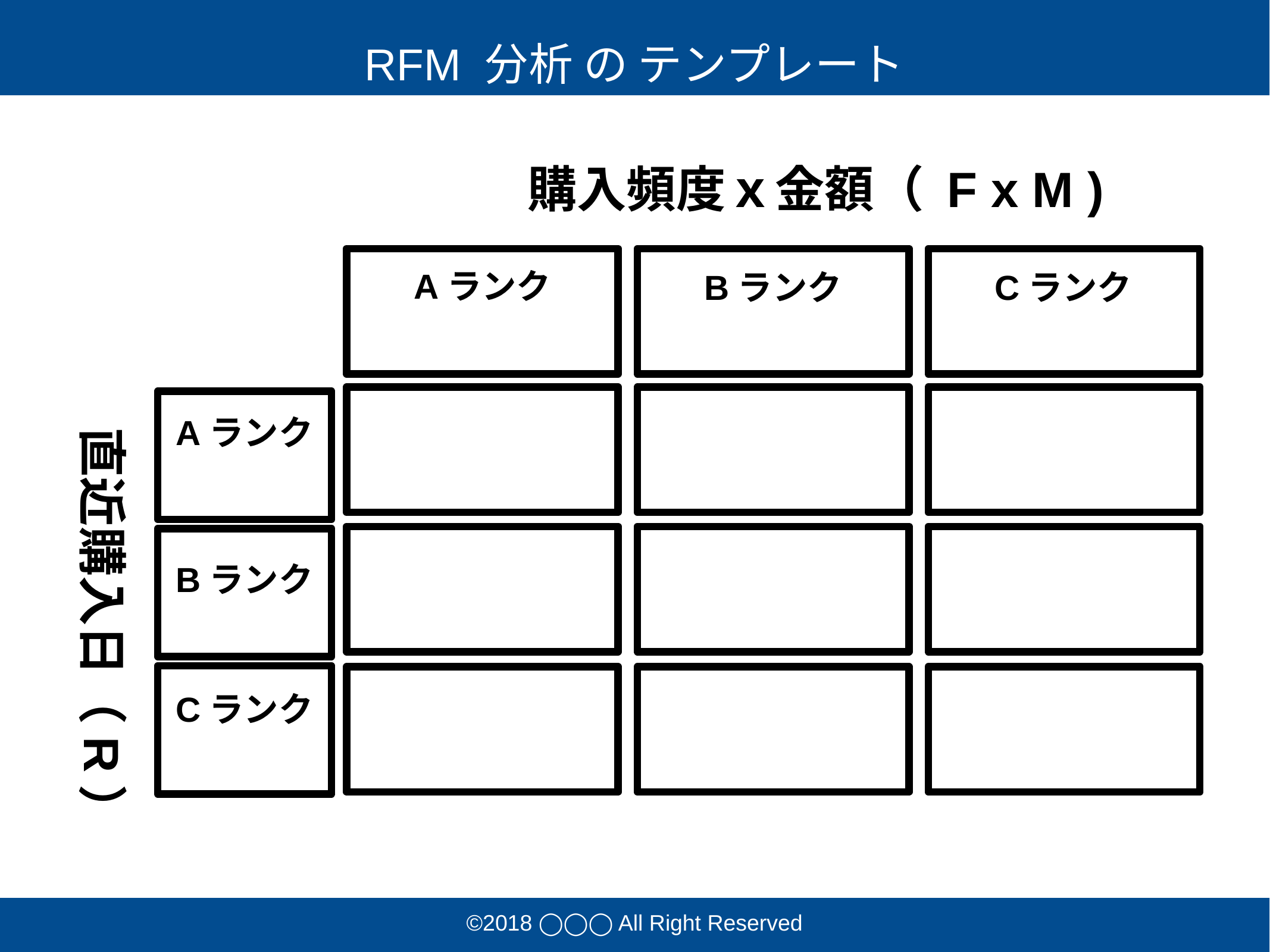

RFM 分析 の テンプレート
購入頻度ｘ金額（ F x M )

Aランク
Bランク
Cランク

Aランク

Bランク
Cランク
直近購入日（R）

©2018 ◯◯◯ All Right Reserved